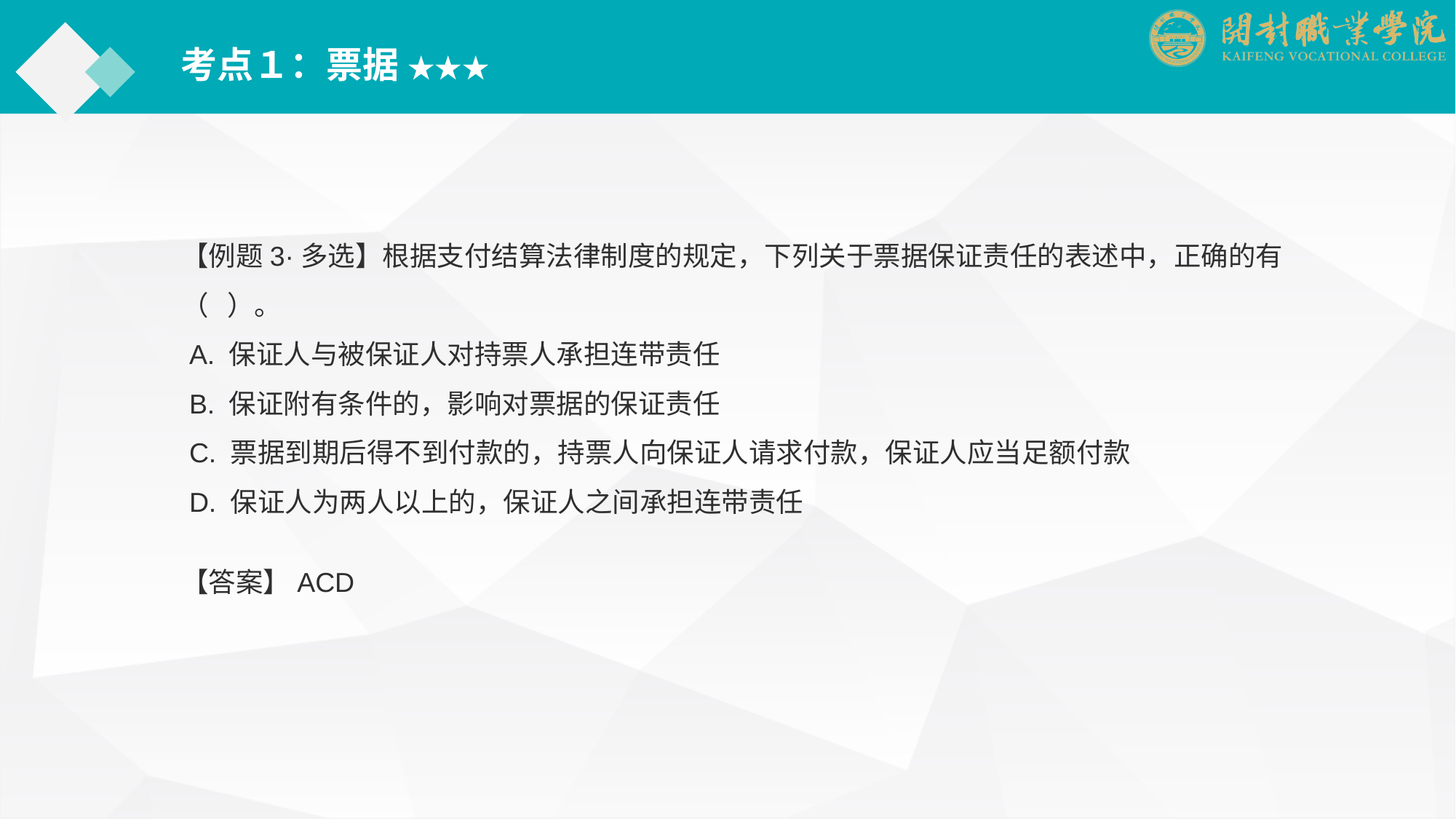

考点１：票据 ★★★
【例题3·多选】根据支付结算法律制度的规定，下列关于票据保证责任的表述中，正确的有（   ）。
 A. 保证人与被保证人对持票人承担连带责任
 B. 保证附有条件的，影响对票据的保证责任
 C. 票据到期后得不到付款的，持票人向保证人请求付款，保证人应当足额付款
 D. 保证人为两人以上的，保证人之间承担连带责任
【答案】ACD